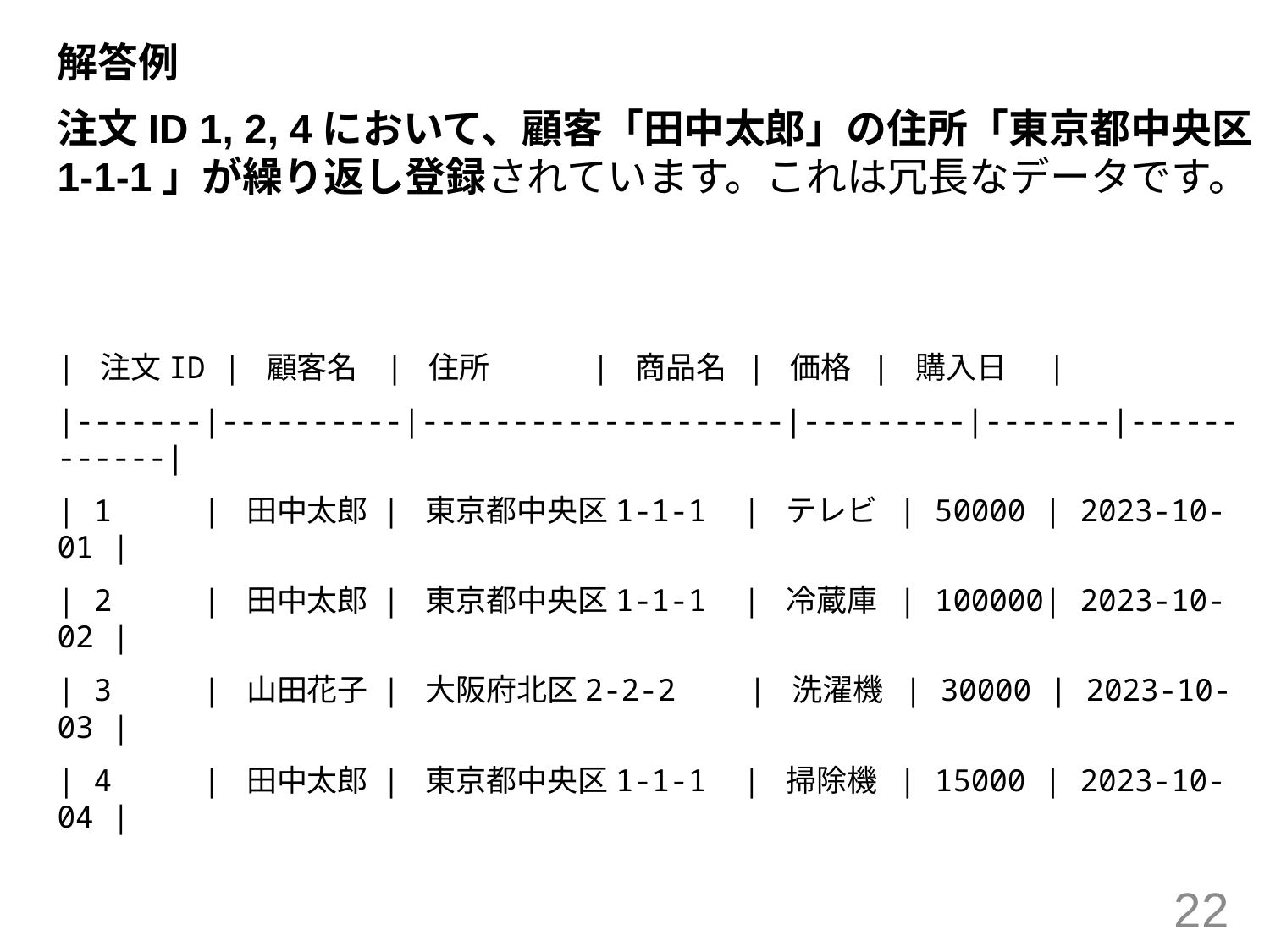

解答例
注文ID 1, 2, 4において、顧客「田中太郎」の住所「東京都中央区1-1-1」が繰り返し登録されています。これは冗長なデータです。

| 注文ID | 顧客名   | 住所              | 商品名  | 価格  | 購入日     |
|-------|----------|--------------------|---------|-------|------------|
| 1     | 田中太郎 | 東京都中央区1-1-1  | テレビ  | 50000 | 2023-10-01 |
| 2     | 田中太郎 | 東京都中央区1-1-1  | 冷蔵庫  | 100000| 2023-10-02 |
| 3     | 山田花子 | 大阪府北区2-2-2    | 洗濯機  | 30000 | 2023-10-03 |
| 4     | 田中太郎 | 東京都中央区1-1-1  | 掃除機  | 15000 | 2023-10-04 |

22